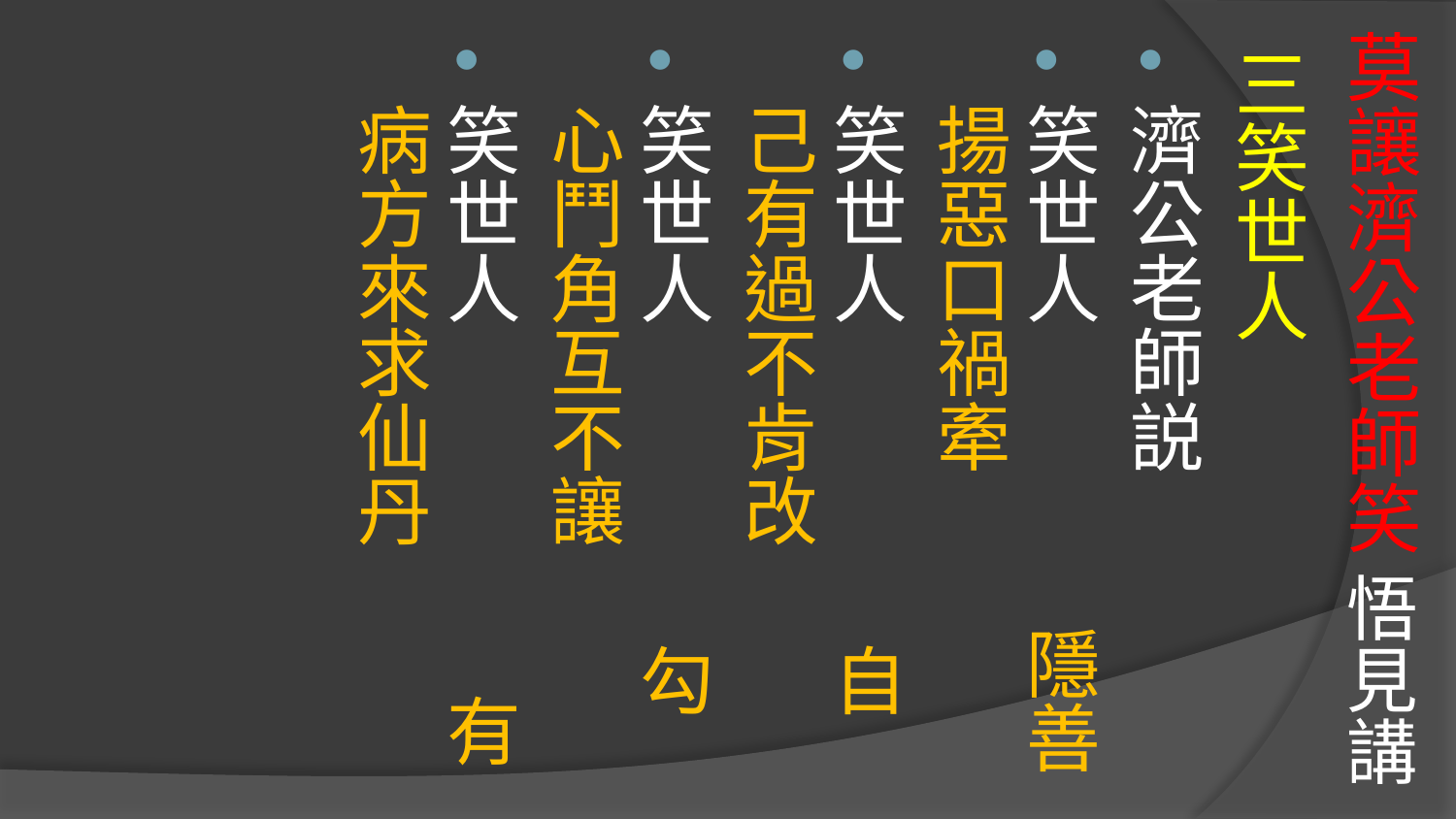

# 莫讓濟公老師笑 悟見講
三笑世人
濟公老師説
笑世人                  隱善揚惡口禍牽
笑世人                   自己有過不肯改
笑世人                   勾心鬥角互不讓
笑世人                      有病方來求仙丹